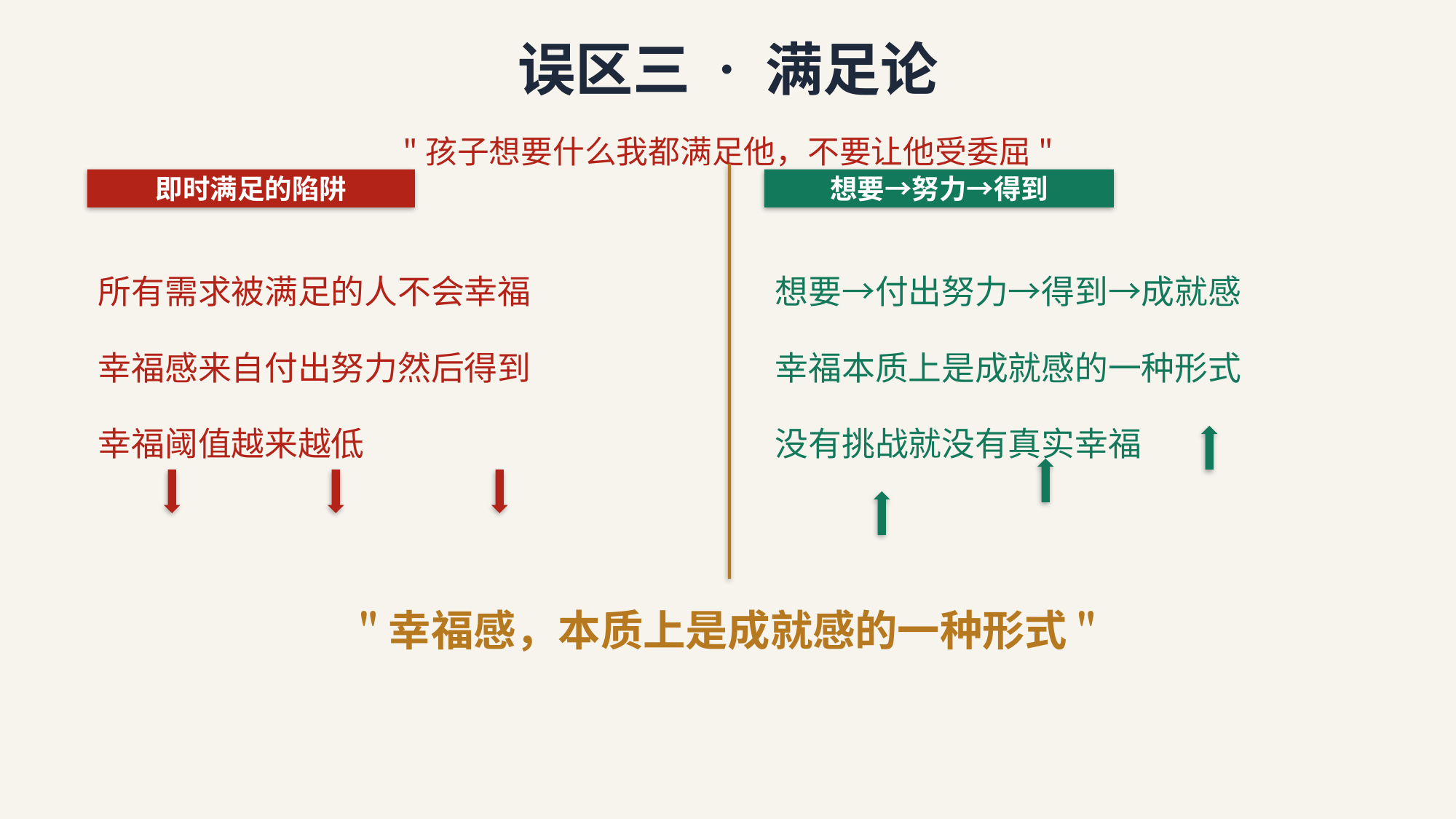

误区三 · 满足论
"孩子想要什么我都满足他，不要让他受委屈"

即时满足的陷阱
想要→努力→得到
所有需求被满足的人不会幸福
幸福感来自付出努力然后得到
幸福阈值越来越低
想要→付出努力→得到→成就感
幸福本质上是成就感的一种形式
没有挑战就没有真实幸福

"幸福感，本质上是成就感的一种形式"